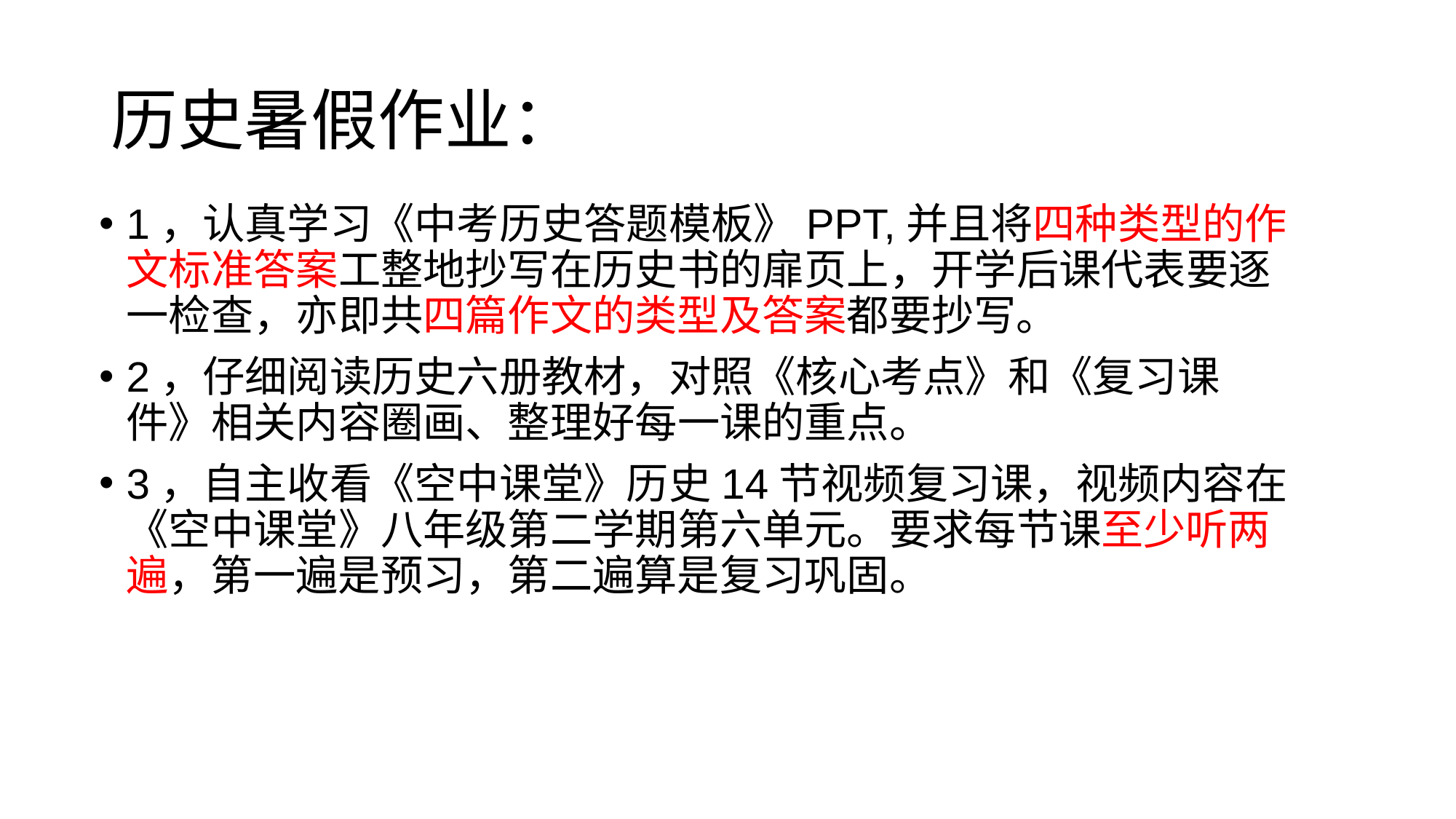

# 历史暑假作业：
1，认真学习《中考历史答题模板》PPT,并且将四种类型的作文标准答案工整地抄写在历史书的扉页上，开学后课代表要逐一检查，亦即共四篇作文的类型及答案都要抄写。
2，仔细阅读历史六册教材，对照《核心考点》和《复习课件》相关内容圈画、整理好每一课的重点。
3，自主收看《空中课堂》历史14节视频复习课，视频内容在《空中课堂》八年级第二学期第六单元。要求每节课至少听两遍，第一遍是预习，第二遍算是复习巩固。